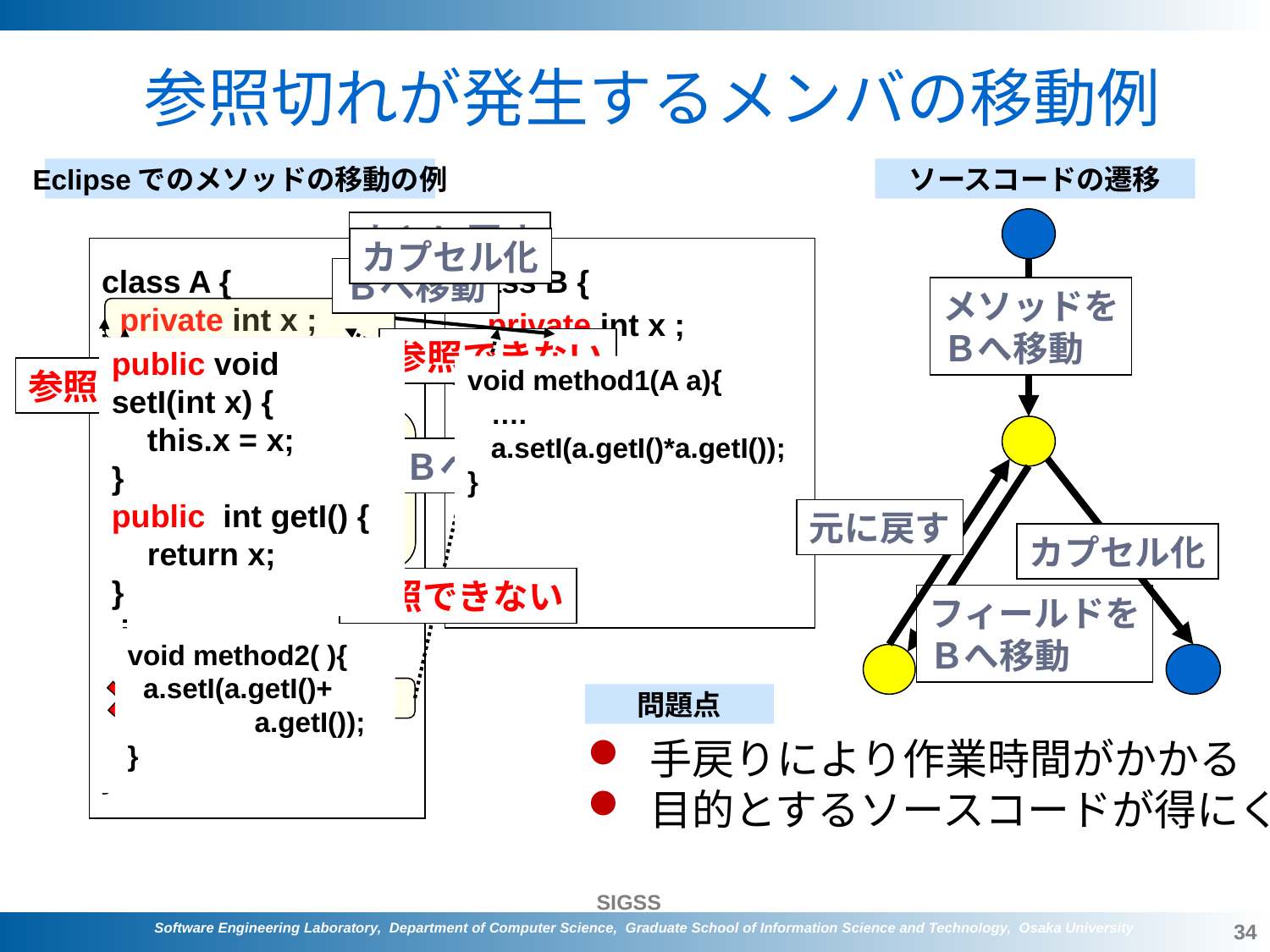

# 参照切れが発生するメンバの移動例
Eclipseでのメソッドの移動の例
ソースコードの遷移

もとに戻す
カプセル化
class A {
  private int x ;
  B b;

　void method2( ) {
         x = x+x;
   }
}
class B {

}
Ｂへ移動
メソッドを
Ｂへ移動

private int x ;

参照できない
public void setI(int x) {
    this.x = x;
}
public  int getI() {
    return x;
}
  void  method1(A a){
        a.x = a.x*a.x;
    }

void method1(A a){
   ….
   a.setI(a.getI()*a.getI());
}

参照
  void  method1(　){
        x = x*x;
    }

void method1( ) {
      x = x*x;
}
Ｂへ移動

元に戻す
カプセル化
参照できない
フィールドを
Ｂへ移動
  void  method2(b){
        b.x = b.x+b.x*;
  }

void method2( ){
  a.setI(a.getI()+
	a.getI());
}

問題点
 手戻りにより作業時間がかかる
 目的とするソースコードが得にくい

34
Software Engineering Laboratory,  Department of Computer Science,  Graduate School of Information Science and Technology,  Osaka University